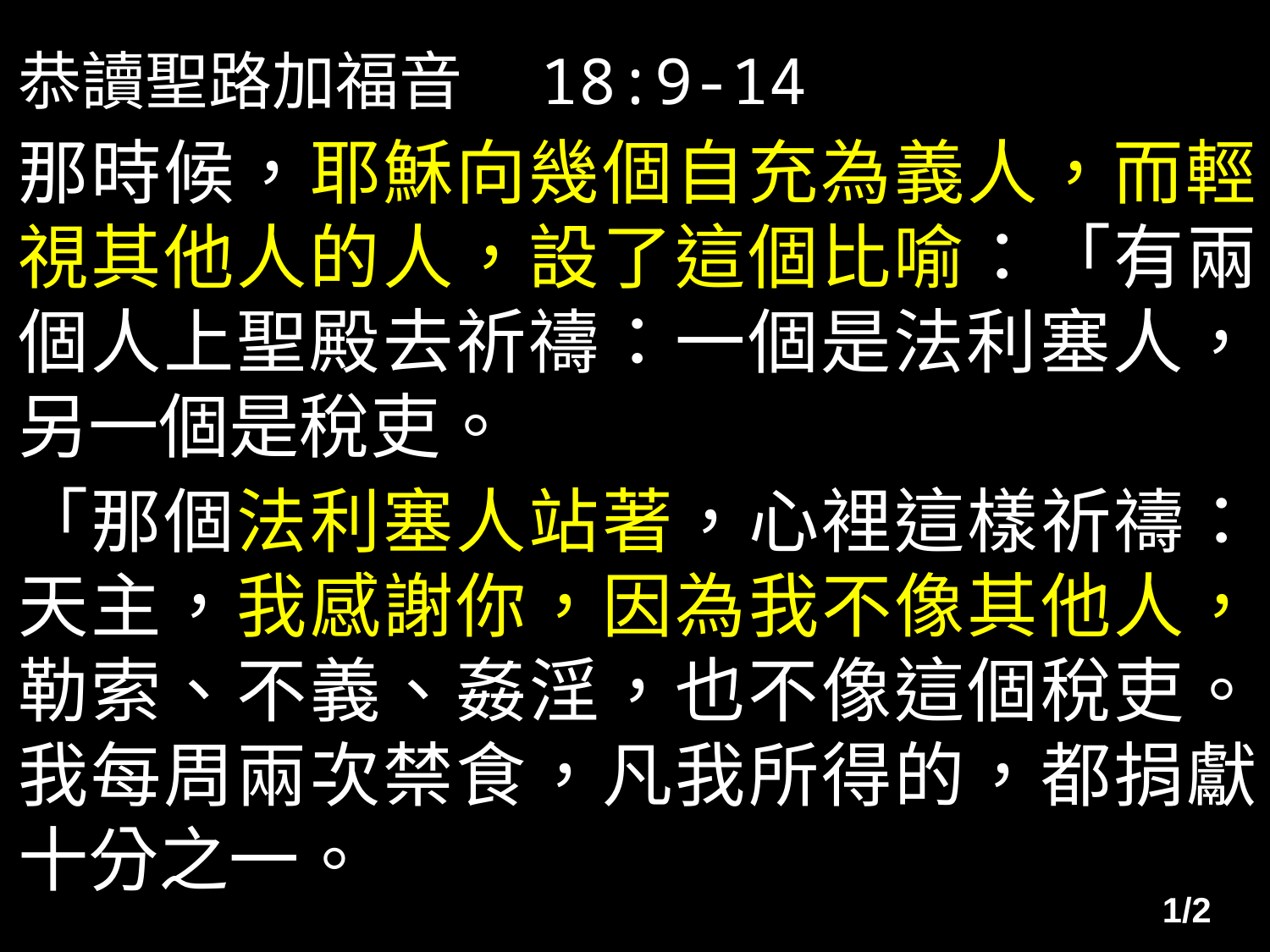

恭讀聖路加福音　18:9-14
那時候，耶穌向幾個自充為義人，而輕視其他人的人，設了這個比喻：「有兩個人上聖殿去祈禱：一個是法利塞人，另一個是稅吏。
「那個法利塞人站著，心裡這樣祈禱：天主，我感謝你，因為我不像其他人，勒索、不義、姦淫，也不像這個稅吏。我每周兩次禁食，凡我所得的，都捐獻十分之一。
1/2